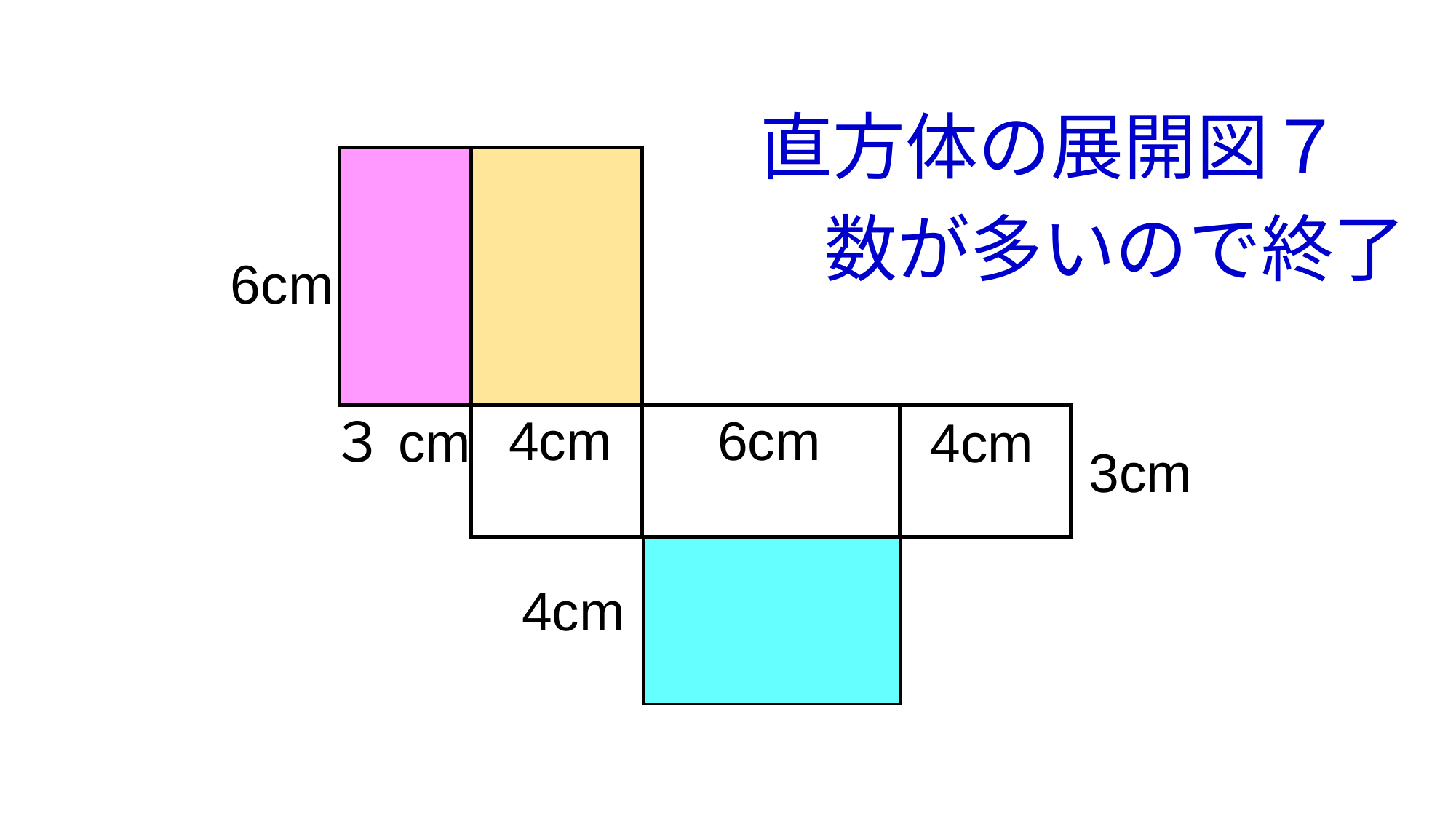

直方体の展開図７

数が多いので終了

6cm
4cm
6cm
３cm
4cm

3cm

4cm